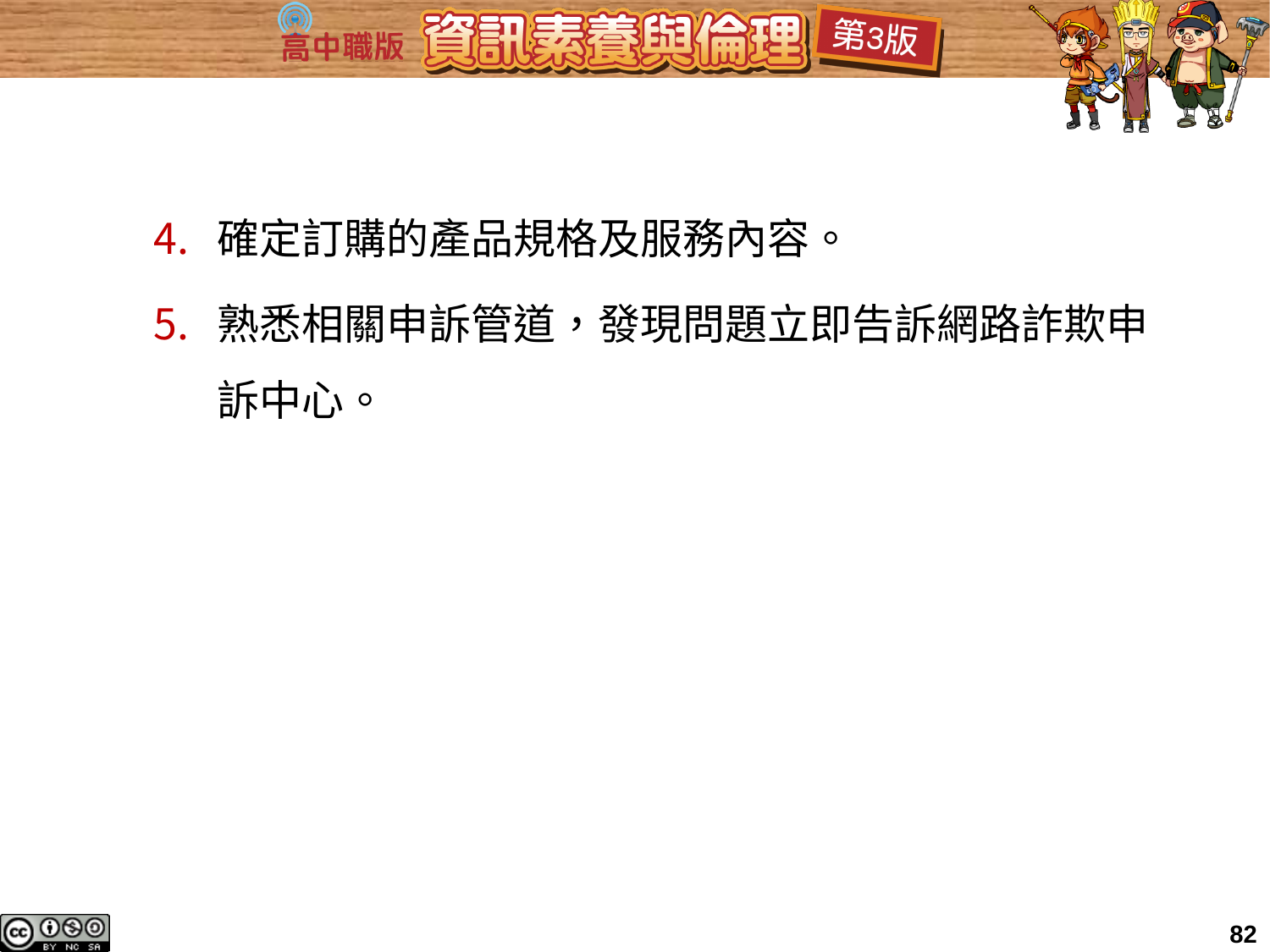

確定訂購的產品規格及服務內容。
熟悉相關申訴管道，發現問題立即告訴網路詐欺申訴中心。
82